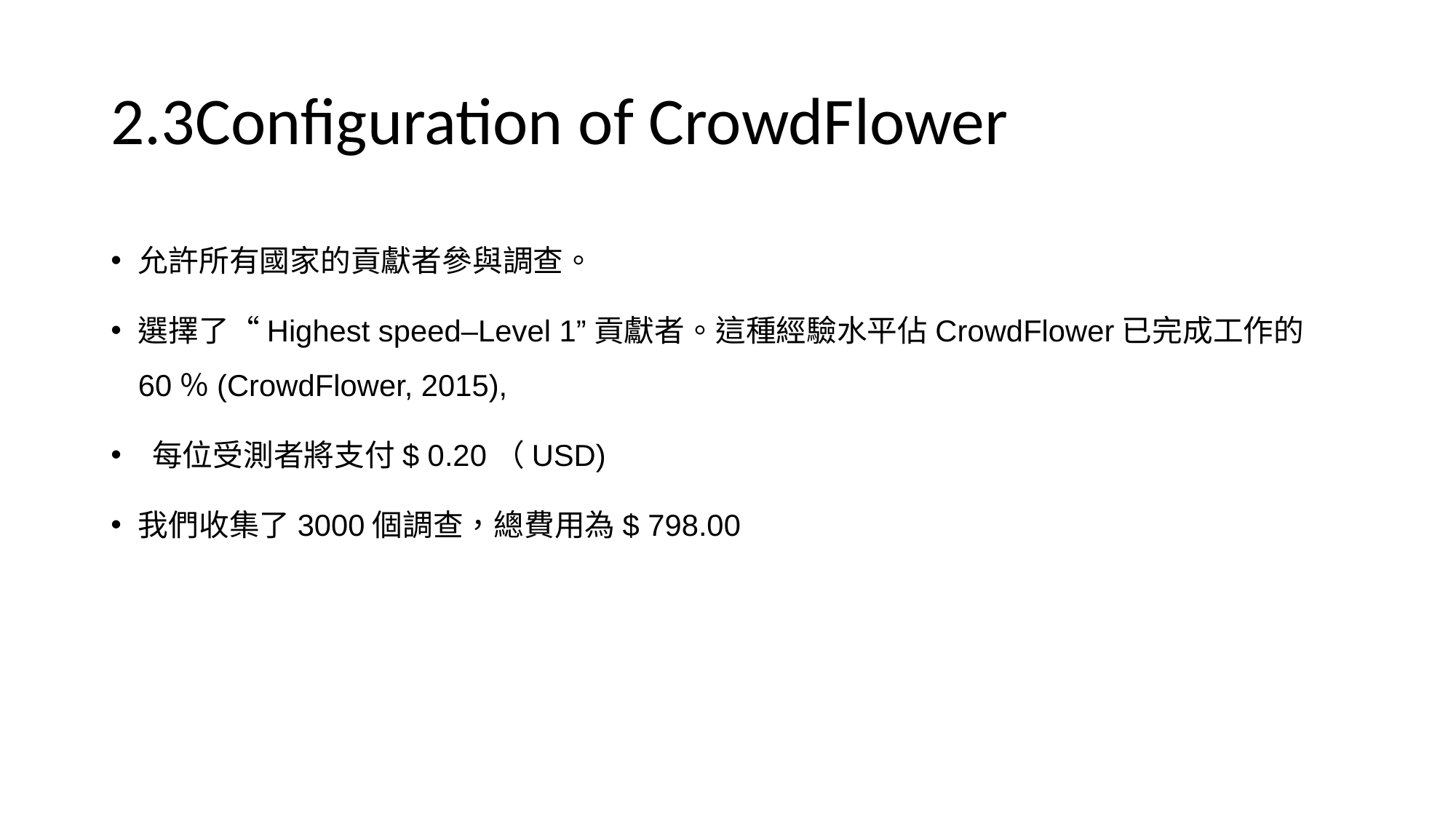

# 2.3Configuration of CrowdFlower
允許所有國家的貢獻者參與調查。
選擇了“Highest speed–Level 1”貢獻者。這種經驗水平佔CrowdFlower已完成工作的60％(CrowdFlower, 2015),
 每位受測者將支付$ 0.20（USD)
我們收集了3000個調查，總費用為$ 798.00